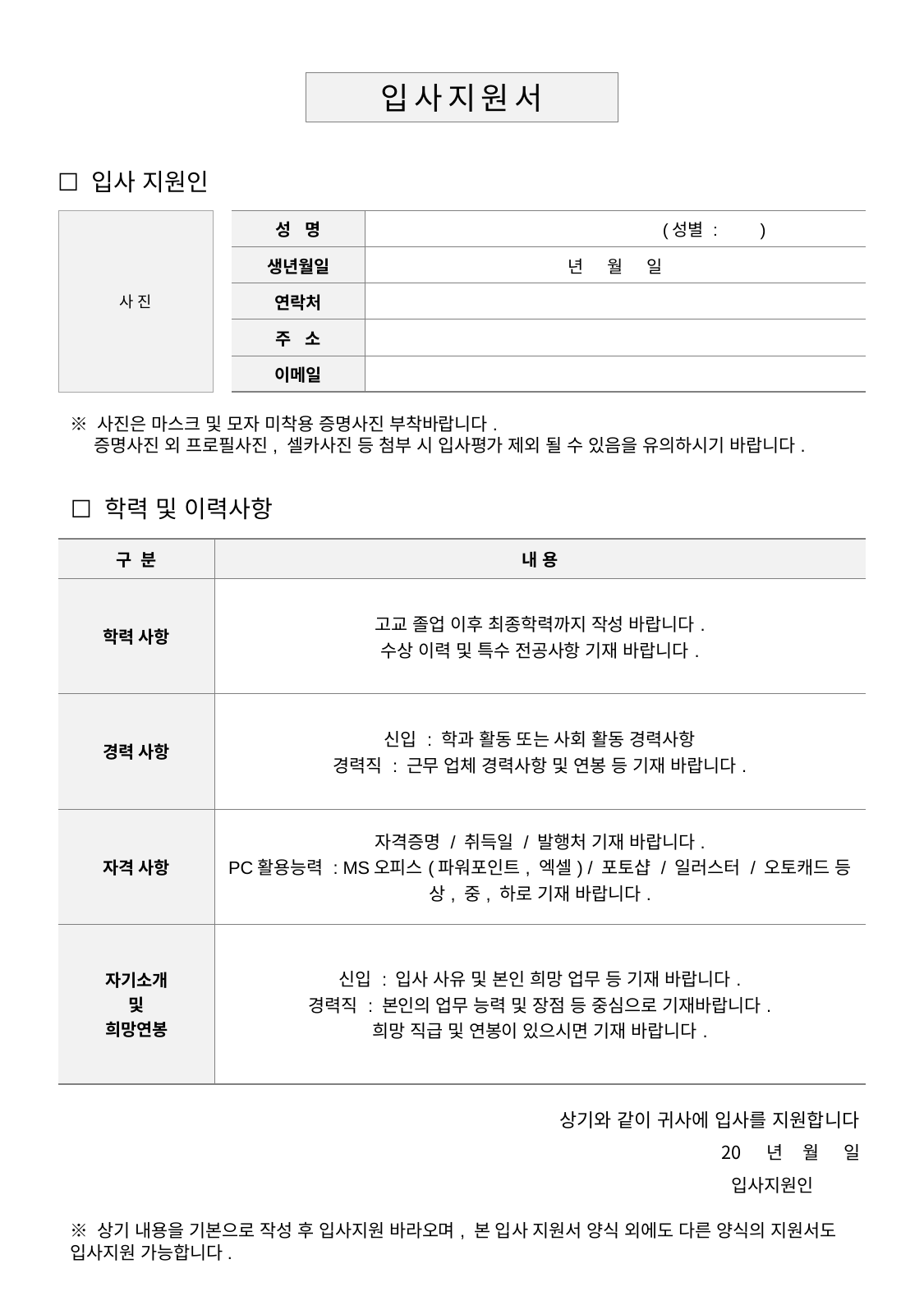

입사지원서
☐ 입사 지원인
사 진
| 성 명 | (성별 : ) |
| --- | --- |
| 생년월일 | 년 월 일 |
| 연락처 |  |
| 주 소 |  |
| 이메일 |  |
※ 사진은 마스크 및 모자 미착용 증명사진 부착바랍니다.
    증명사진 외 프로필사진, 셀카사진 등 첨부 시 입사평가 제외 될 수 있음을 유의하시기 바랍니다.
☐ 학력 및 이력사항
| 구 분 | 내 용 |
| --- | --- |
| 학력 사항 | 고교 졸업 이후 최종학력까지 작성 바랍니다. 수상 이력 및 특수 전공사항 기재 바랍니다. |
| 경력 사항 | 신입 : 학과 활동 또는 사회 활동 경력사항 경력직 : 근무 업체 경력사항 및 연봉 등 기재 바랍니다. |
| 자격 사항 | 자격증명 / 취득일 / 발행처 기재 바랍니다. PC활용능력 : MS오피스(파워포인트, 엑셀) / 포토샵 / 일러스터 / 오토캐드 등 상, 중, 하로 기재 바랍니다. |
| 자기소개 및 희망연봉 | 신입 : 입사 사유 및 본인 희망 업무 등 기재 바랍니다. 경력직 : 본인의 업무 능력 및 장점 등 중심으로 기재바랍니다. 희망 직급 및 연봉이 있으시면 기재 바랍니다. |
상기와 같이 귀사에 입사를 지원합니다
  년    월     일
                                                                                                  입사지원인
※ 상기 내용을 기본으로 작성 후 입사지원 바라오며, 본 입사 지원서 양식 외에도 다른 양식의 지원서도 입사지원 가능합니다.